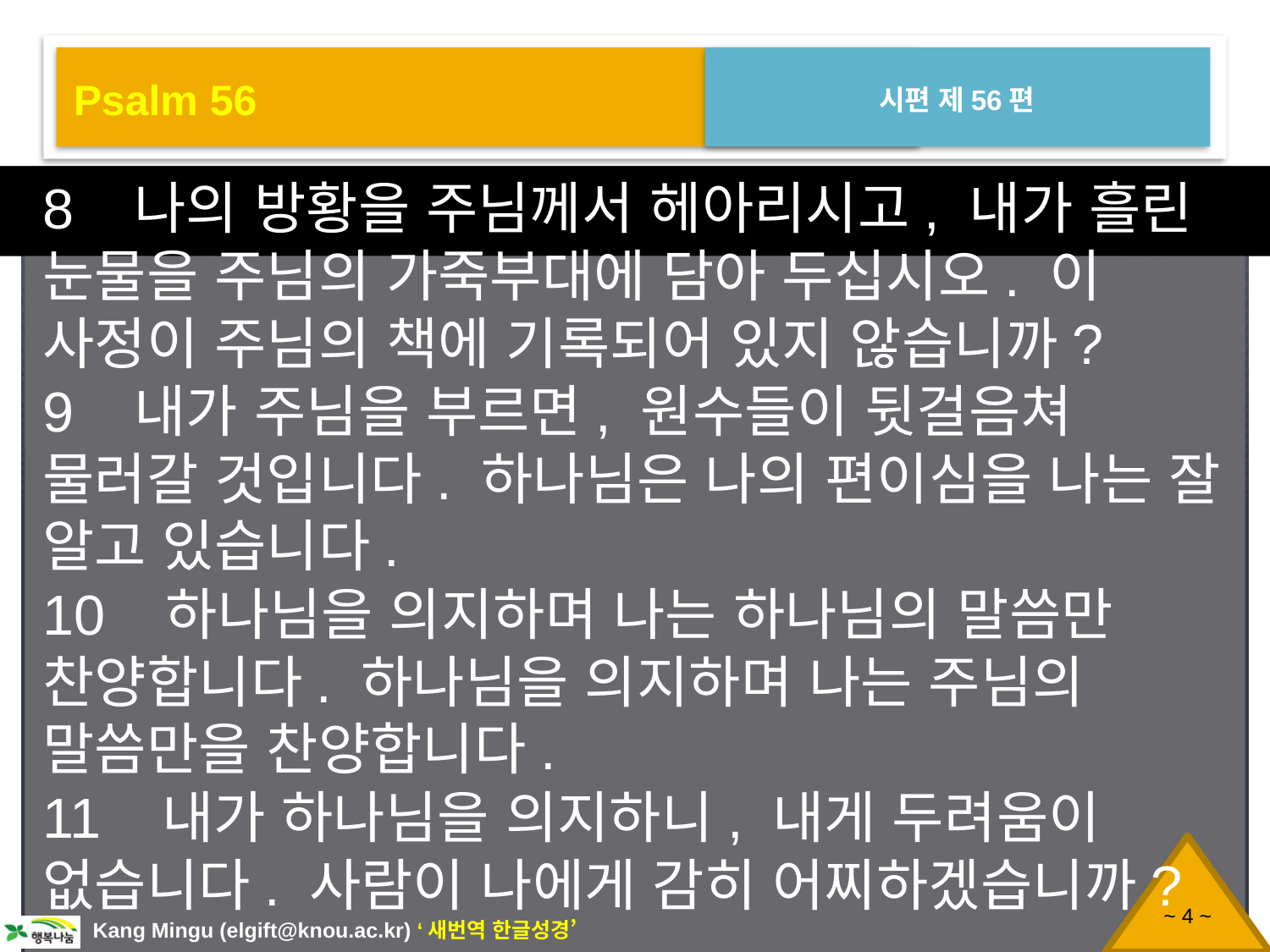

Psalm 56
시편 제56편
8   나의 방황을 주님께서 헤아리시고, 내가 흘린 눈물을 주님의 가죽부대에 담아 두십시오. 이 사정이 주님의 책에 기록되어 있지 않습니까?
9   내가 주님을 부르면, 원수들이 뒷걸음쳐 물러갈 것입니다. 하나님은 나의 편이심을 나는 잘 알고 있습니다.
10   하나님을 의지하며 나는 하나님의 말씀만 찬양합니다. 하나님을 의지하며 나는 주님의 말씀만을 찬양합니다.
11   내가 하나님을 의지하니, 내게 두려움이 없습니다. 사람이 나에게 감히 어찌하겠습니까?